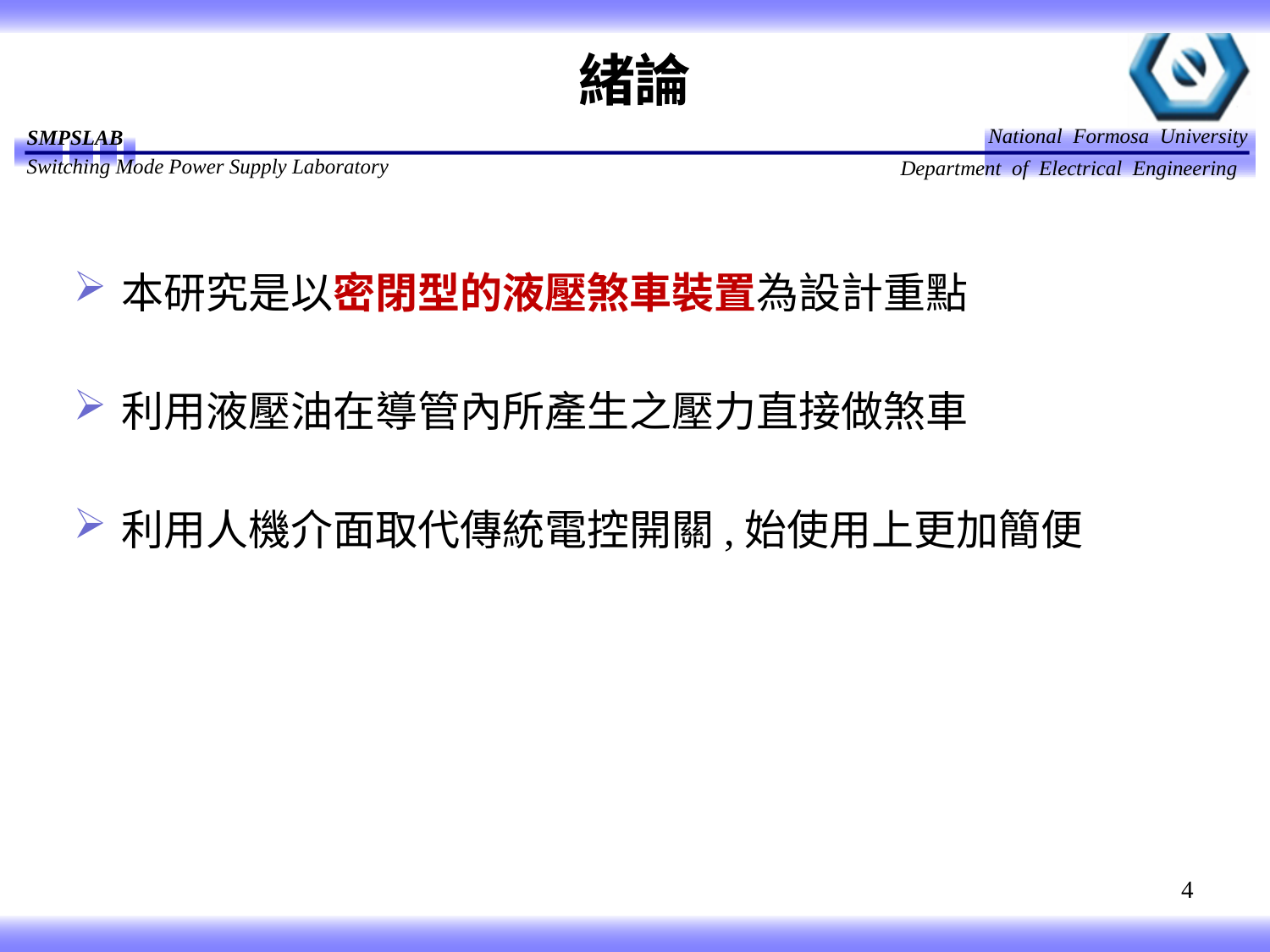

# 緒論
本研究是以密閉型的液壓煞車裝置為設計重點

利用液壓油在導管內所產生之壓力直接做煞車

利用人機介面取代傳統電控開關,始使用上更加簡便
4